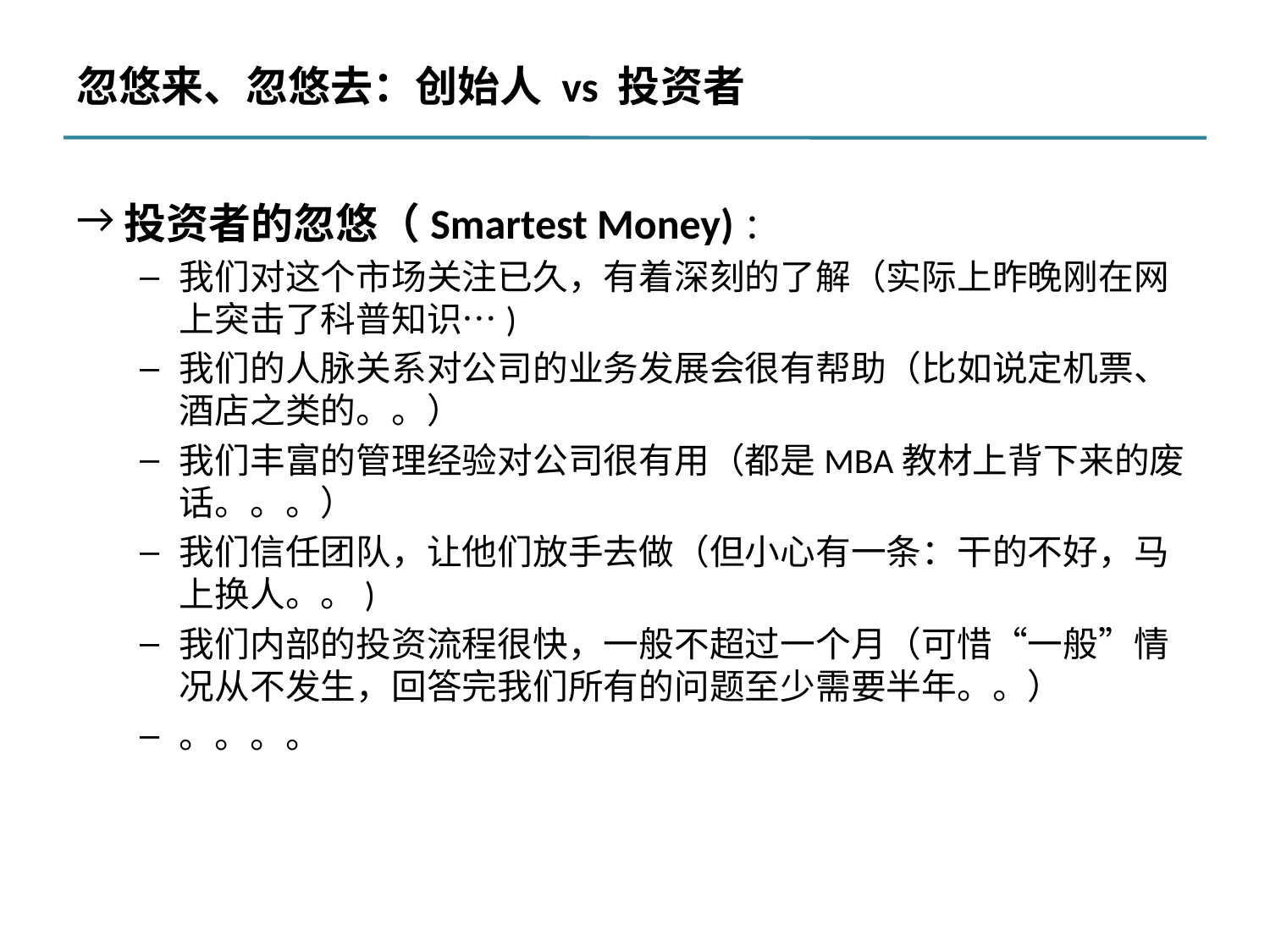

# 忽悠来、忽悠去：创始人 vs 投资者
投资者的忽悠（Smartest Money)：
我们对这个市场关注已久，有着深刻的了解（实际上昨晚刚在网上突击了科普知识…)
我们的人脉关系对公司的业务发展会很有帮助（比如说定机票、酒店之类的。。）
我们丰富的管理经验对公司很有用（都是MBA教材上背下来的废话。。。）
我们信任团队，让他们放手去做（但小心有一条：干的不好，马上换人。。)
我们内部的投资流程很快，一般不超过一个月（可惜“一般”情况从不发生，回答完我们所有的问题至少需要半年。。）
。。。。